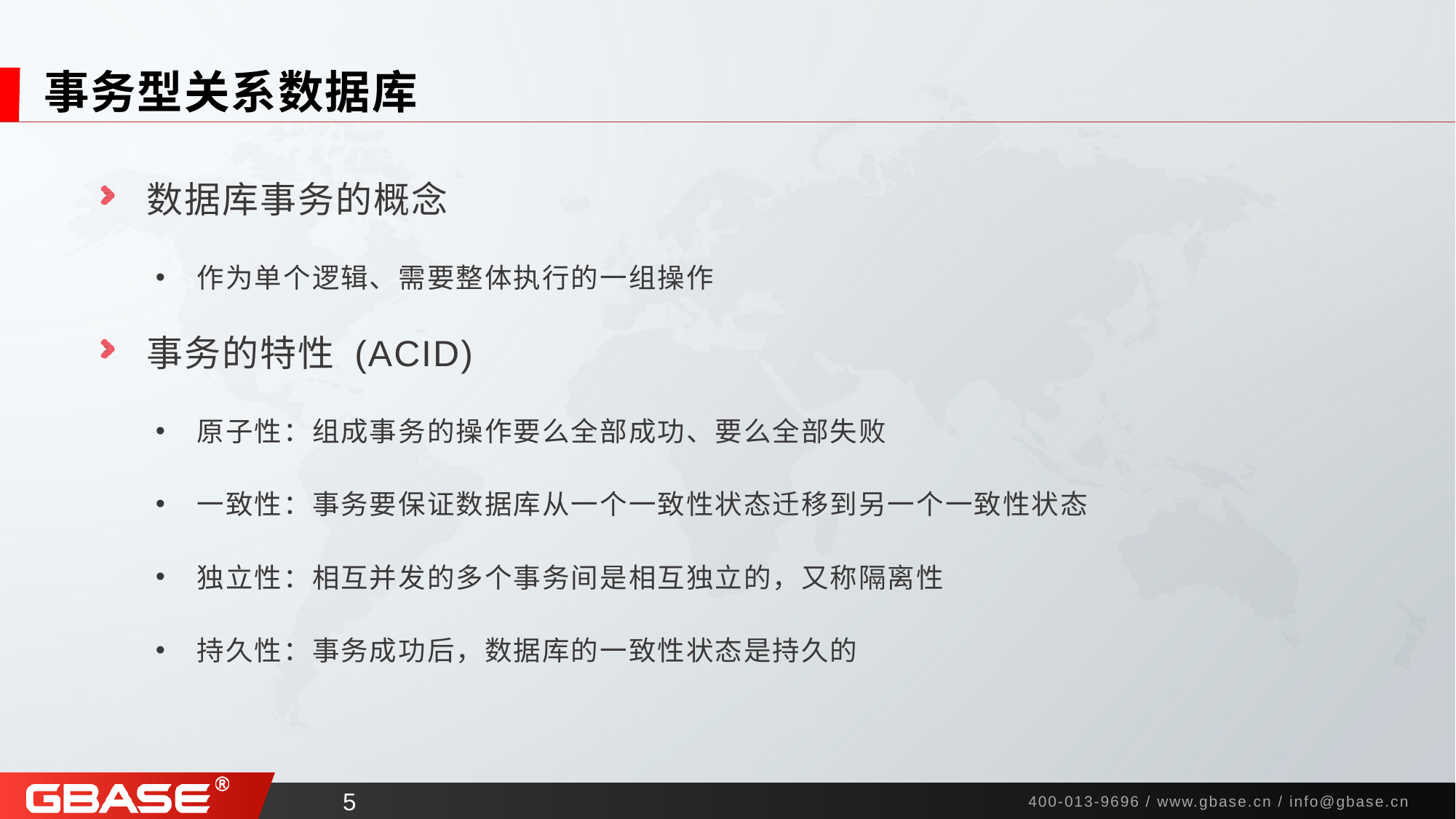

# 事务型关系数据库
 数据库事务的概念
 作为单个逻辑、需要整体执行的一组操作
 事务的特性 (ACID)
 原子性：组成事务的操作要么全部成功、要么全部失败
 一致性：事务要保证数据库从一个一致性状态迁移到另一个一致性状态
 独立性：相互并发的多个事务间是相互独立的，又称隔离性
 持久性：事务成功后，数据库的一致性状态是持久的